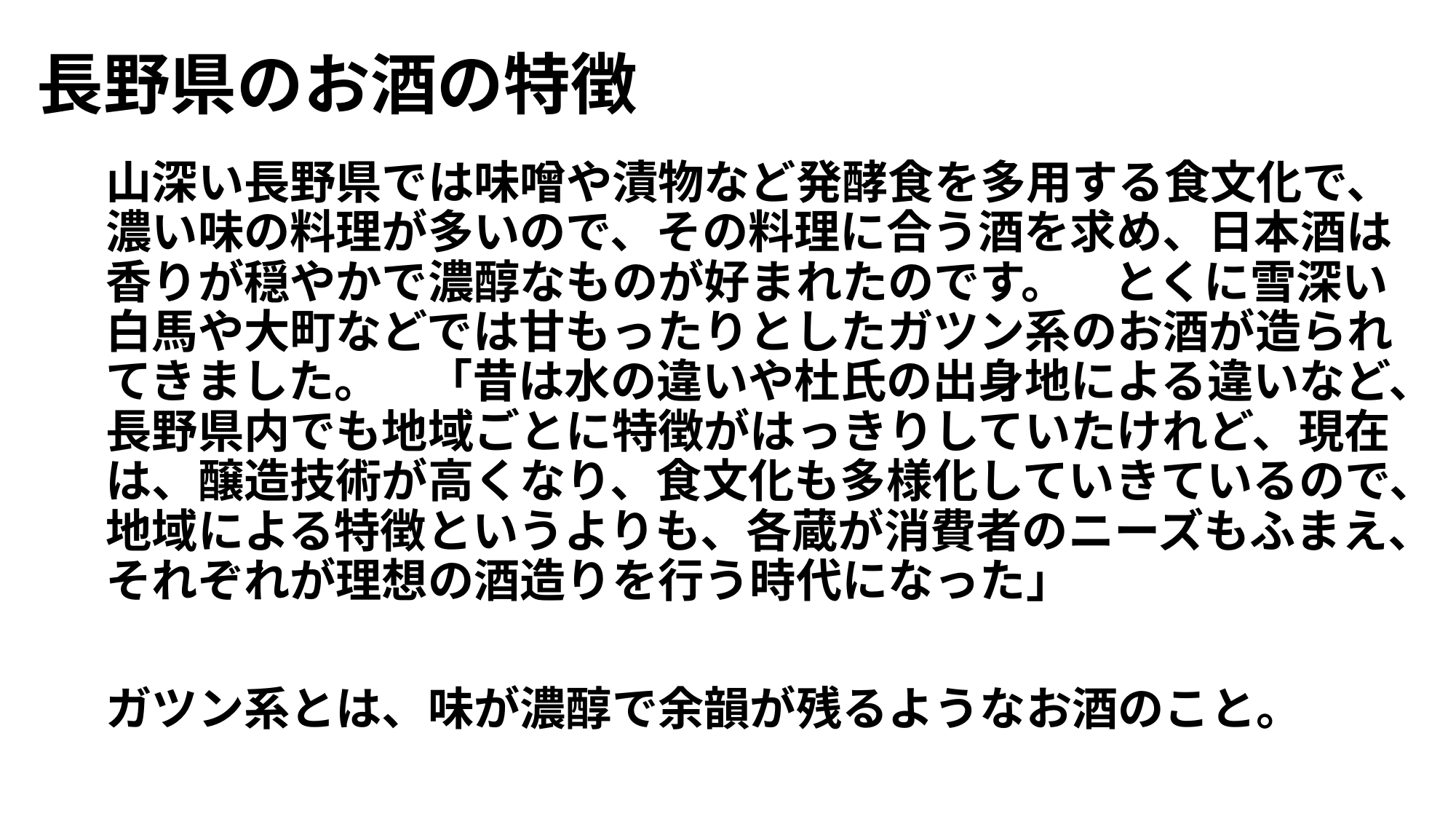

# 長野県のお酒の特徴
山深い長野県では味噌や漬物など発酵食を多用する食文化で、濃い味の料理が多いので、その料理に合う酒を求め、日本酒は香りが穏やかで濃醇なものが好まれたのです。　とくに雪深い白馬や大町などでは甘もったりとしたガツン系のお酒が造られてきました。　「昔は水の違いや杜氏の出身地による違いなど、長野県内でも地域ごとに特徴がはっきりしていたけれど、現在は、醸造技術が高くなり、食文化も多様化していきているので、地域による特徴というよりも、各蔵が消費者のニーズもふまえ、それぞれが理想の酒造りを行う時代になった」

ガツン系とは、味が濃醇で余韻が残るようなお酒のこと。